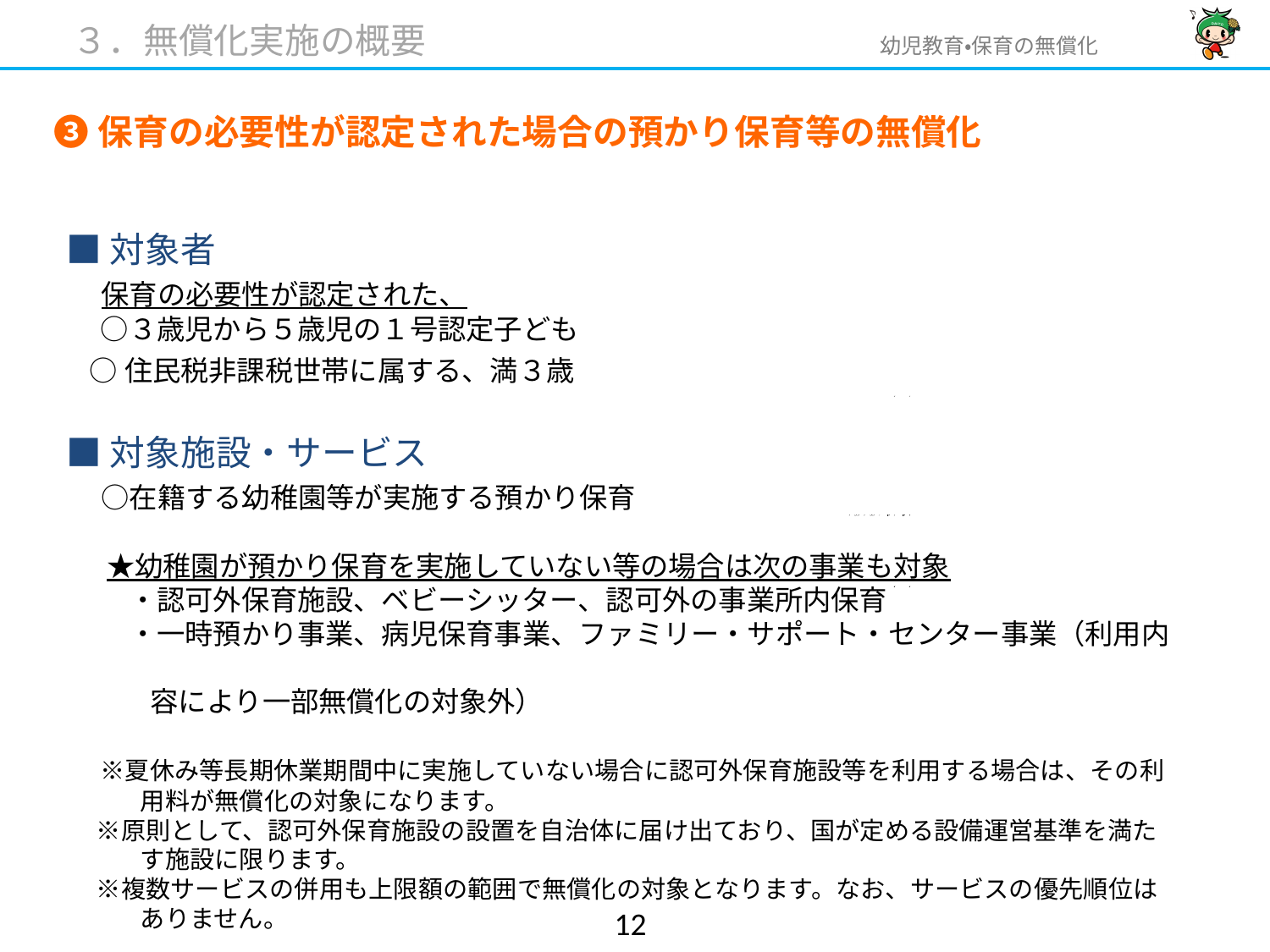

３．無償化実施の概要

# ❸保育の必要性が認定された場合の預かり保育等の無償化
■対象者
　保育の必要性が認定された、
　 ○３歳児から５歳児の１号認定子ども
   ○住民税非課税世帯に属する、満３歳

■対象施設・サービス
　○在籍する幼稚園等が実施する預かり保育

　  ★幼稚園が預かり保育を実施していない等の場合は次の事業も対象
　 　・認可外保育施設、ベビーシッター、認可外の事業所内保育
　 　・一時預かり事業、病児保育事業、ファミリー・サポート・センター事業（利用内
　　　容により一部無償化の対象外）

　 ※夏休み等長期休業期間中に実施していない場合に認可外保育施設等を利用する場合は、その利
　　　用料が無償化の対象になります。
　 ※原則として、認可外保育施設の設置を自治体に届け出ており、国が定める設備運営基準を満た
　　　す施設に限ります。
　 ※複数サービスの併用も上限額の範囲で無償化の対象となります。なお、サービスの優先順位は
　　　ありません。

12